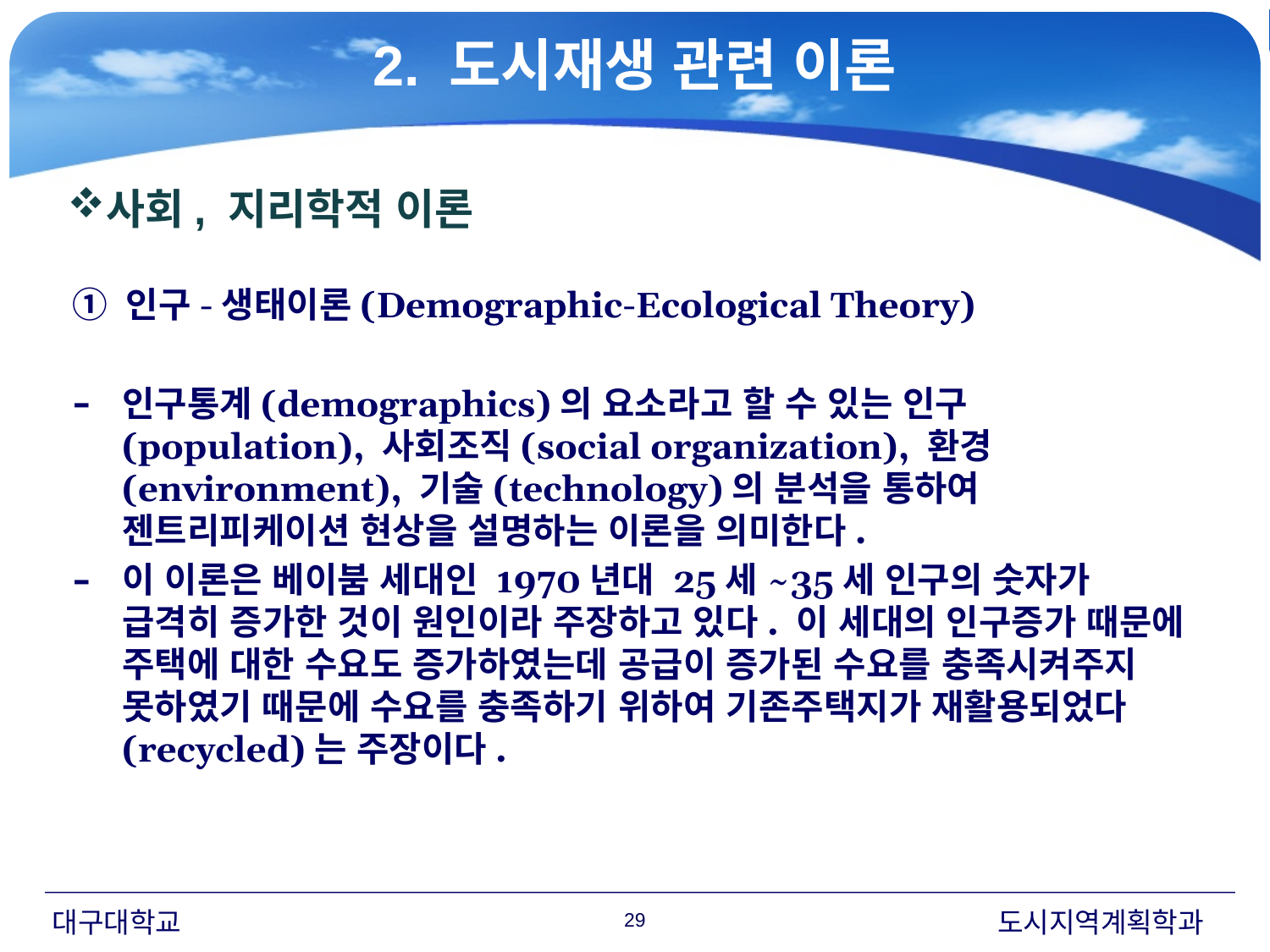

2. 도시재생 관련 이론
사회, 지리학적 이론
① 인구-생태이론(Demographic-Ecological Theory)

인구통계(demographics)의 요소라고 할 수 있는 인구(population), 사회조직(social organization), 환경(environment), 기술(technology)의 분석을 통하여 젠트리피케이션 현상을 설명하는 이론을 의미한다.
이 이론은 베이붐 세대인 1970년대 25세~35세 인구의 숫자가 급격히 증가한 것이 원인이라 주장하고 있다. 이 세대의 인구증가 때문에 주택에 대한 수요도 증가하였는데 공급이 증가된 수요를 충족시켜주지 못하였기 때문에 수요를 충족하기 위하여 기존주택지가 재활용되었다(recycled)는 주장이다.